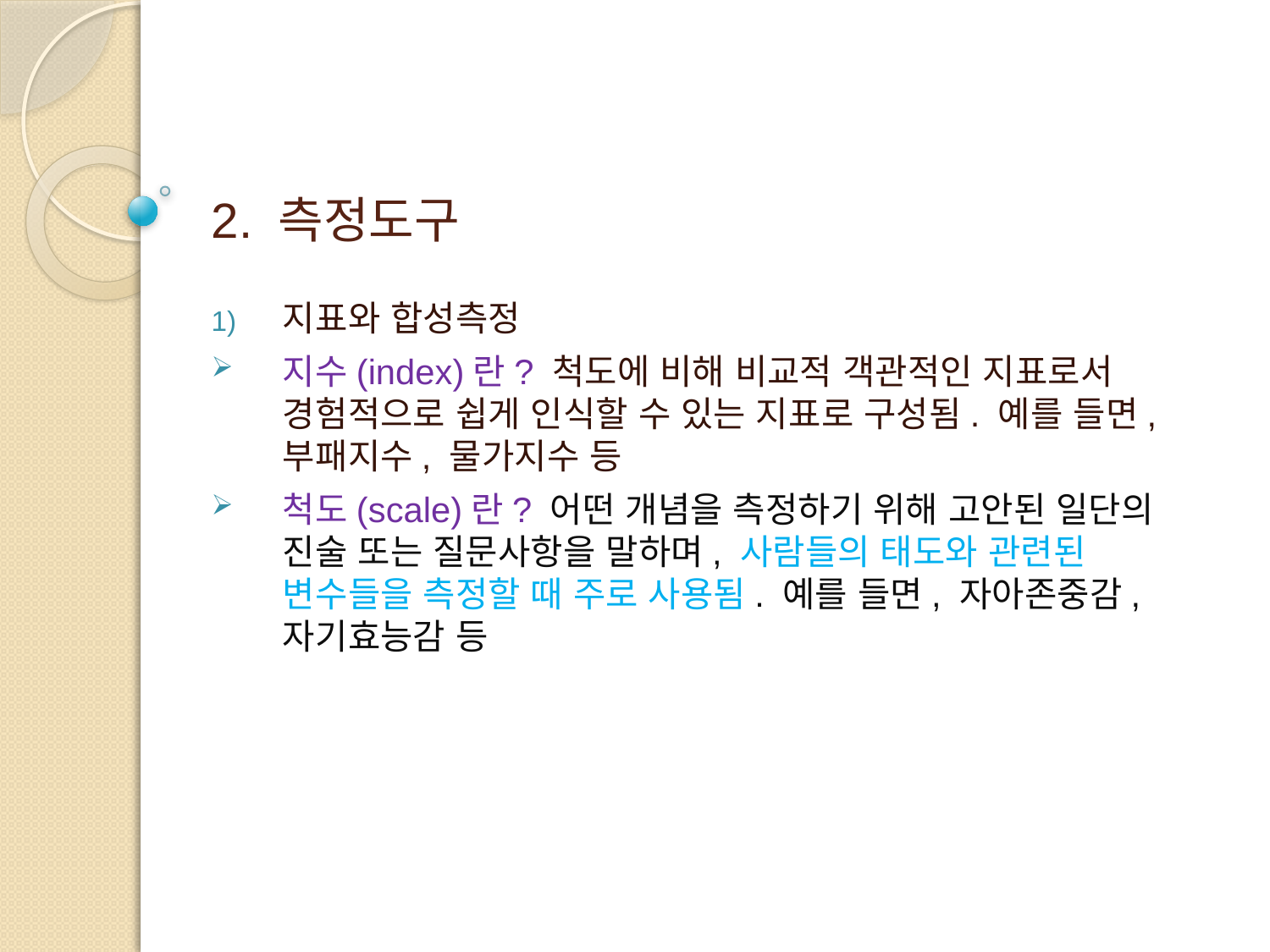

# 2. 측정도구
지표와 합성측정
지수(index)란? 척도에 비해 비교적 객관적인 지표로서 경험적으로 쉽게 인식할 수 있는 지표로 구성됨. 예를 들면, 부패지수, 물가지수 등
척도(scale)란? 어떤 개념을 측정하기 위해 고안된 일단의 진술 또는 질문사항을 말하며, 사람들의 태도와 관련된 변수들을 측정할 때 주로 사용됨. 예를 들면, 자아존중감, 자기효능감 등